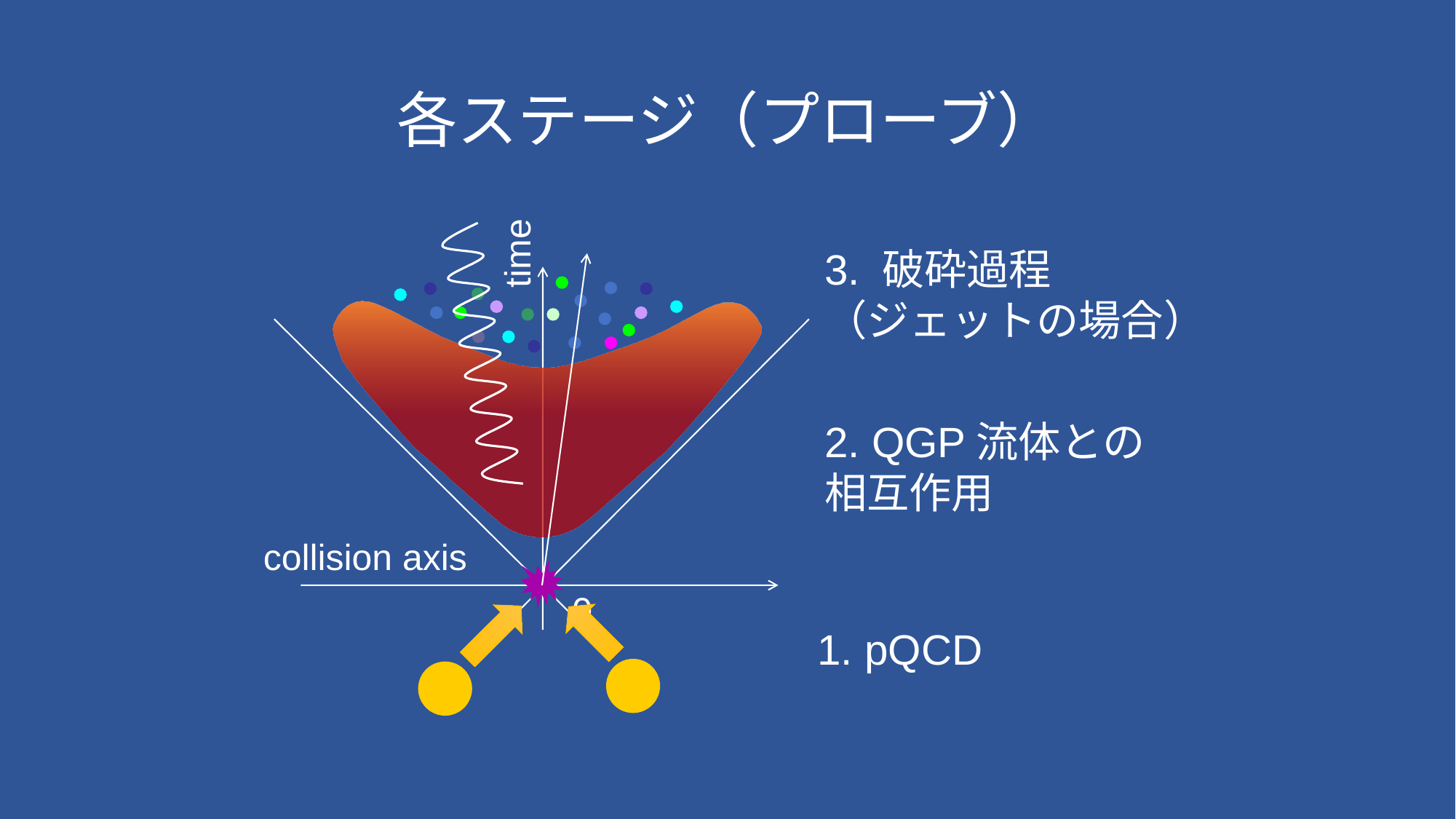

# 各ステージ（プローブ）
time

collision axis

0

3. 破砕過程（ジェットの場合）
2. QGP流体との相互作用
1. pQCD